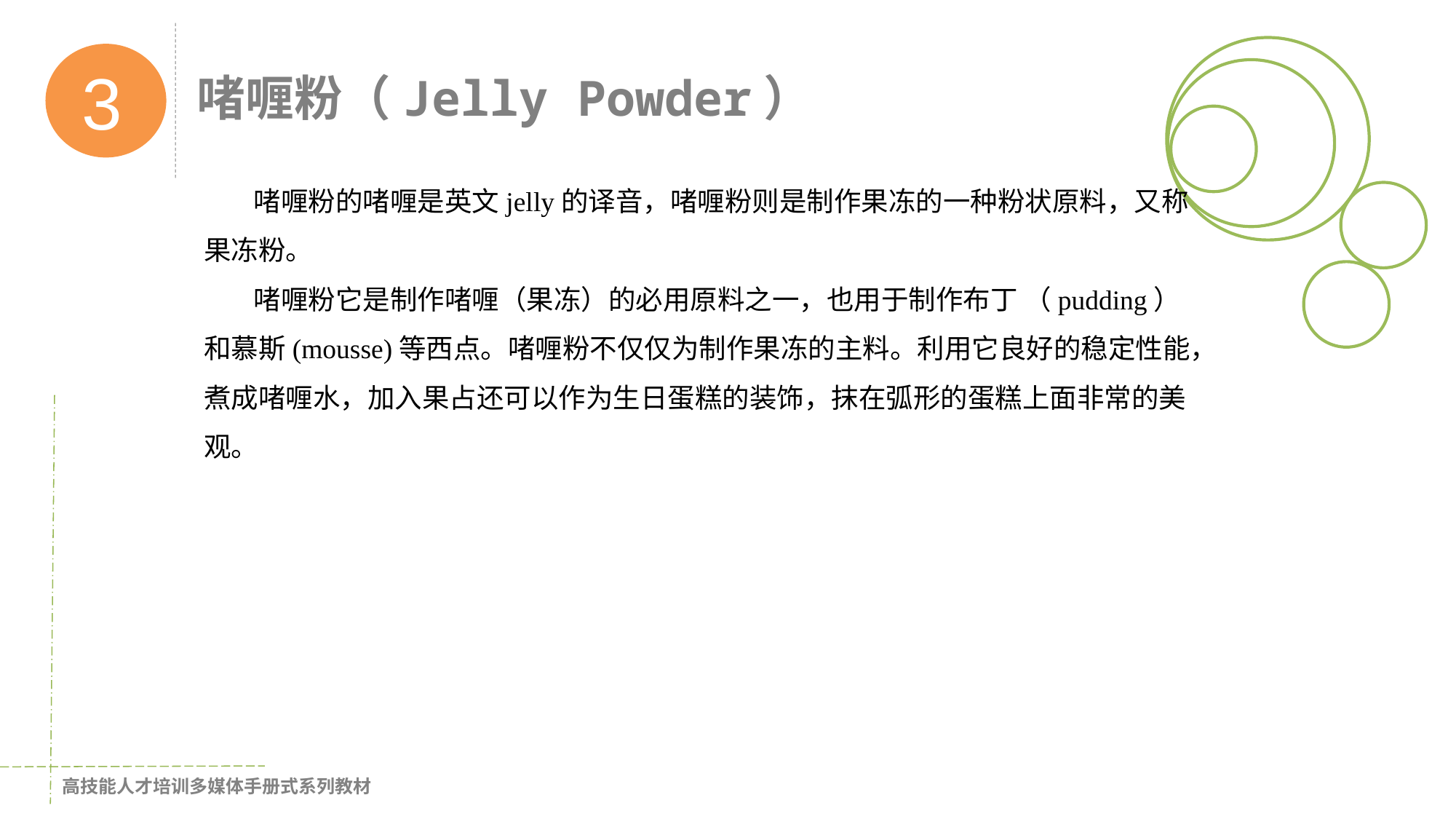

3
啫喱粉（Jelly Powder）
       啫喱粉的啫喱是英文jelly的译音，啫喱粉则是制作果冻的一种粉状原料，又称果冻粉。
       啫喱粉它是制作啫喱（果冻）的必用原料之一，也用于制作布丁 （pudding）和慕斯(mousse)等西点。啫喱粉不仅仅为制作果冻的主料。利用它良好的稳定性能，煮成啫喱水，加入果占还可以作为生日蛋糕的装饰，抹在弧形的蛋糕上面非常的美观。